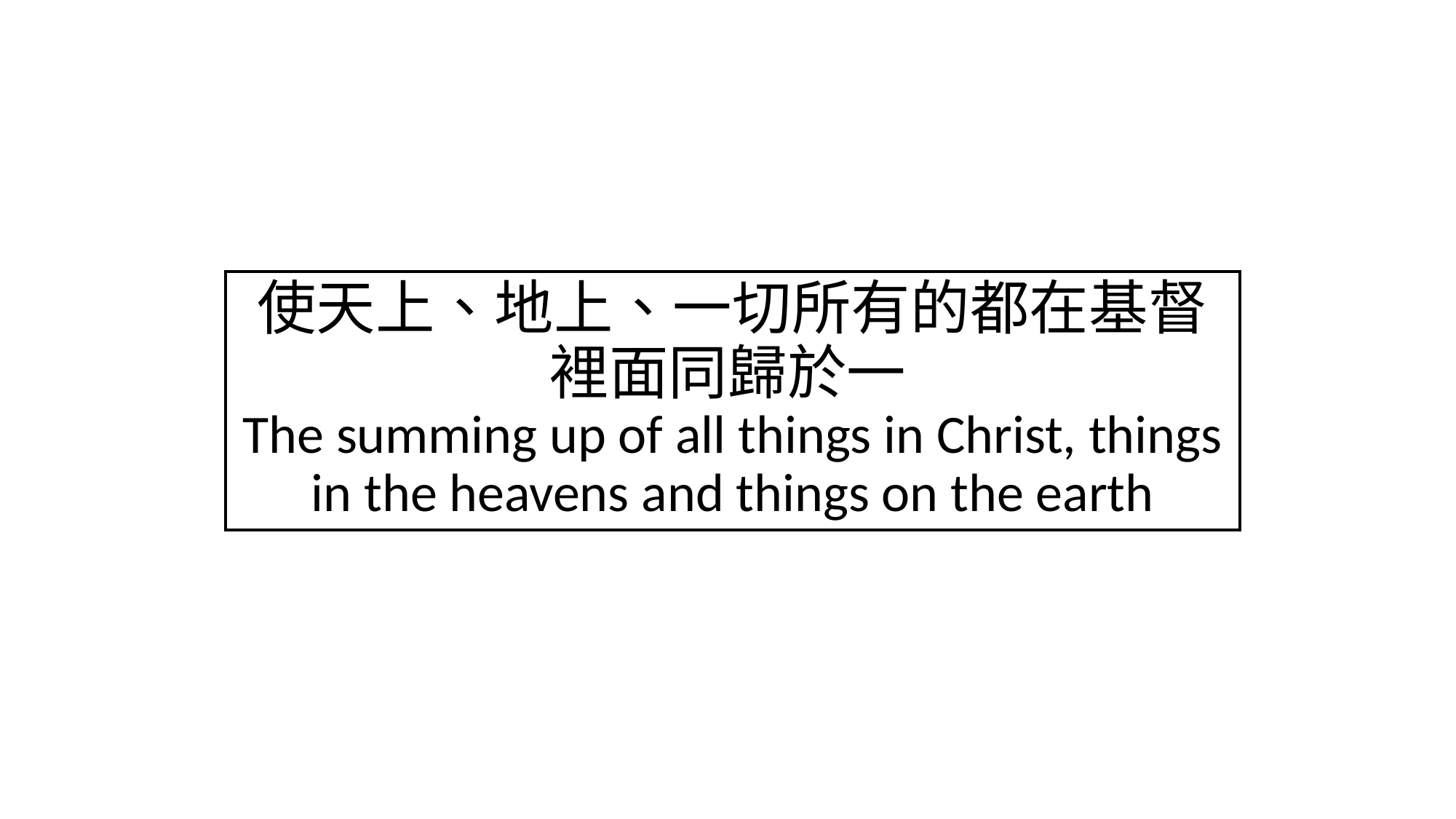

# 使天上、地上、一切所有的都在基督裡面同歸於一  The summing up of all things in Christ, things in the heavens and things on the earth